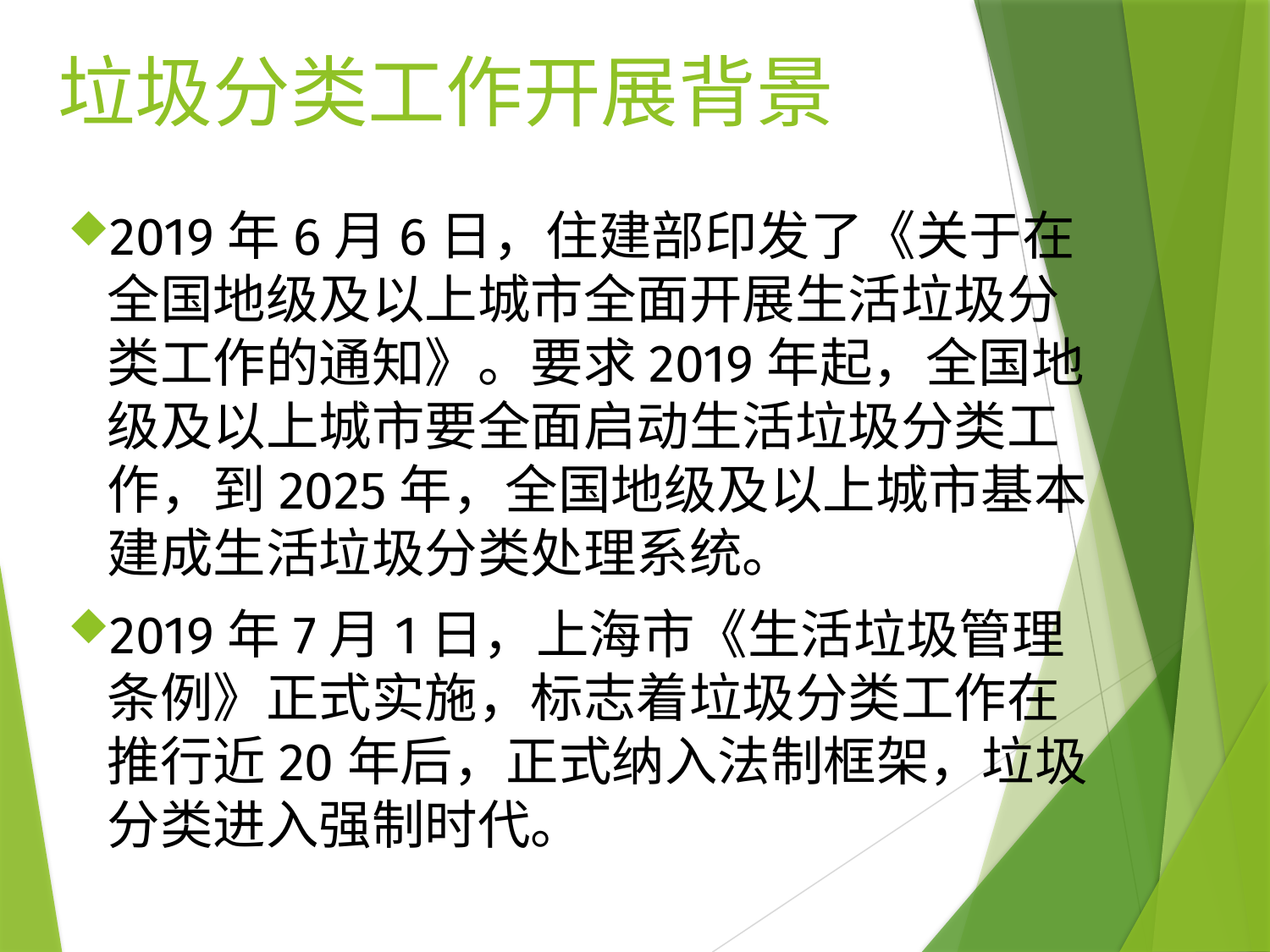

# 垃圾分类工作开展背景
2019年6月6日，住建部印发了《关于在全国地级及以上城市全面开展生活垃圾分类工作的通知》。要求2019年起，全国地级及以上城市要全面启动生活垃圾分类工作，到2025年，全国地级及以上城市基本建成生活垃圾分类处理系统。
2019年7月1日，上海市《生活垃圾管理条例》正式实施，标志着垃圾分类工作在推行近20年后，正式纳入法制框架，垃圾分类进入强制时代。